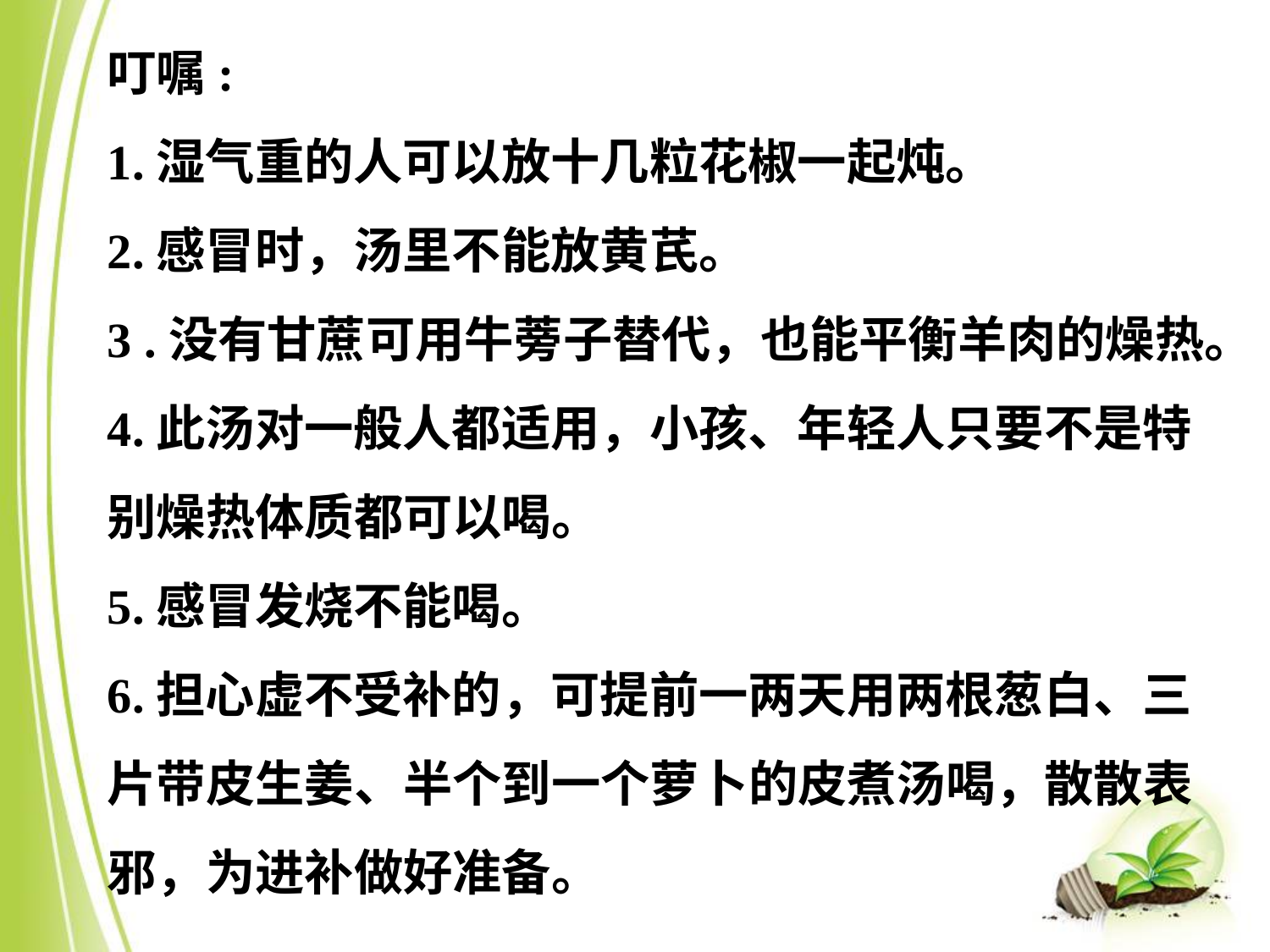

叮嘱:
1.湿气重的人可以放十几粒花椒一起炖。
2.感冒时，汤里不能放黄芪。
3 .没有甘蔗可用牛蒡子替代，也能平衡羊肉的燥热。
4.此汤对一般人都适用，小孩、年轻人只要不是特别燥热体质都可以喝。
5.感冒发烧不能喝。
6.担心虚不受补的，可提前一两天用两根葱白、三片带皮生姜、半个到一个萝卜的皮煮汤喝，散散表邪，为进补做好准备。